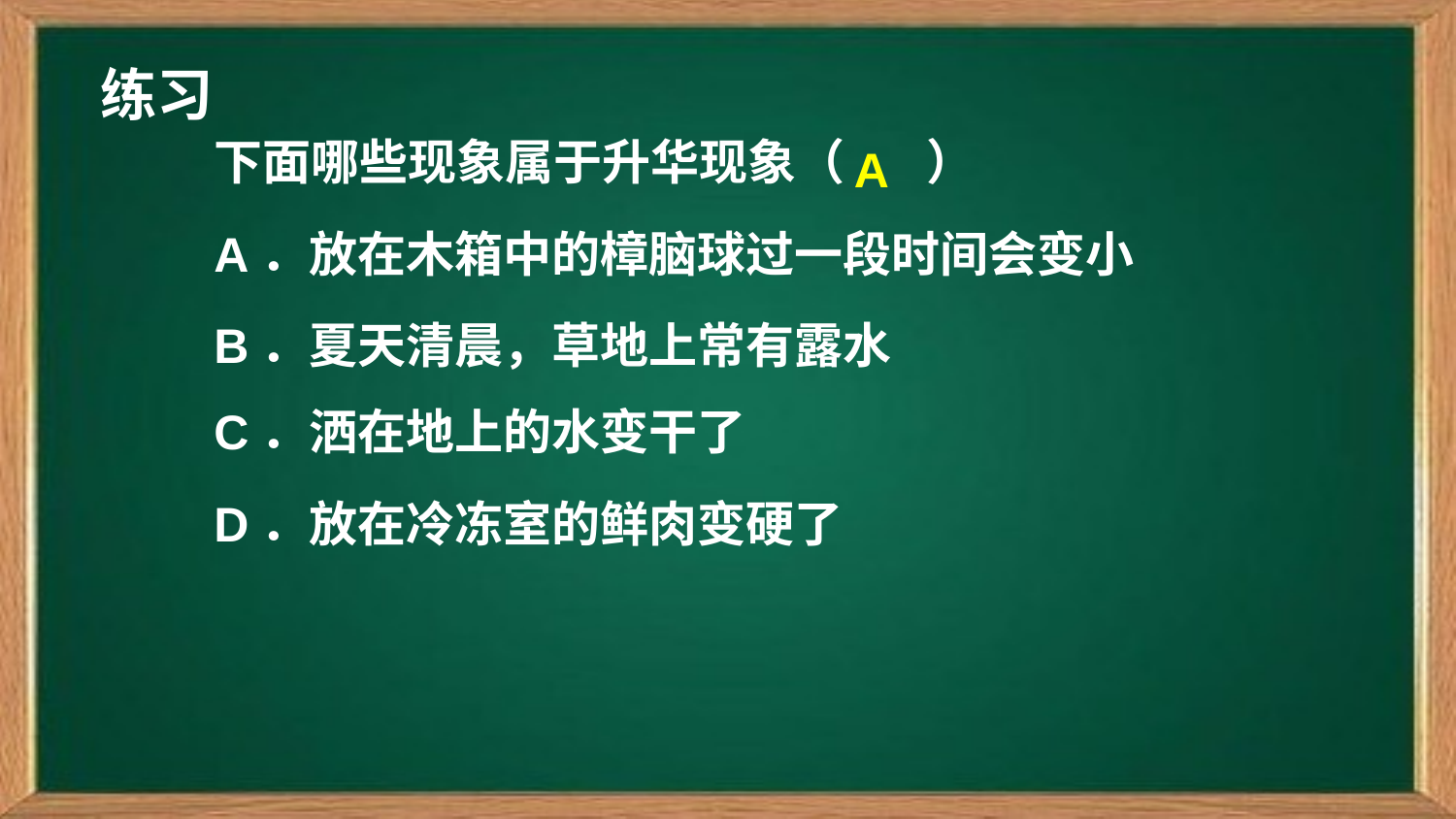

练习
下面哪些现象属于升华现象（      ）
A
A．放在木箱中的樟脑球过一段时间会变小
B．夏天清晨，草地上常有露水
C．洒在地上的水变干了
D．放在冷冻室的鲜肉变硬了